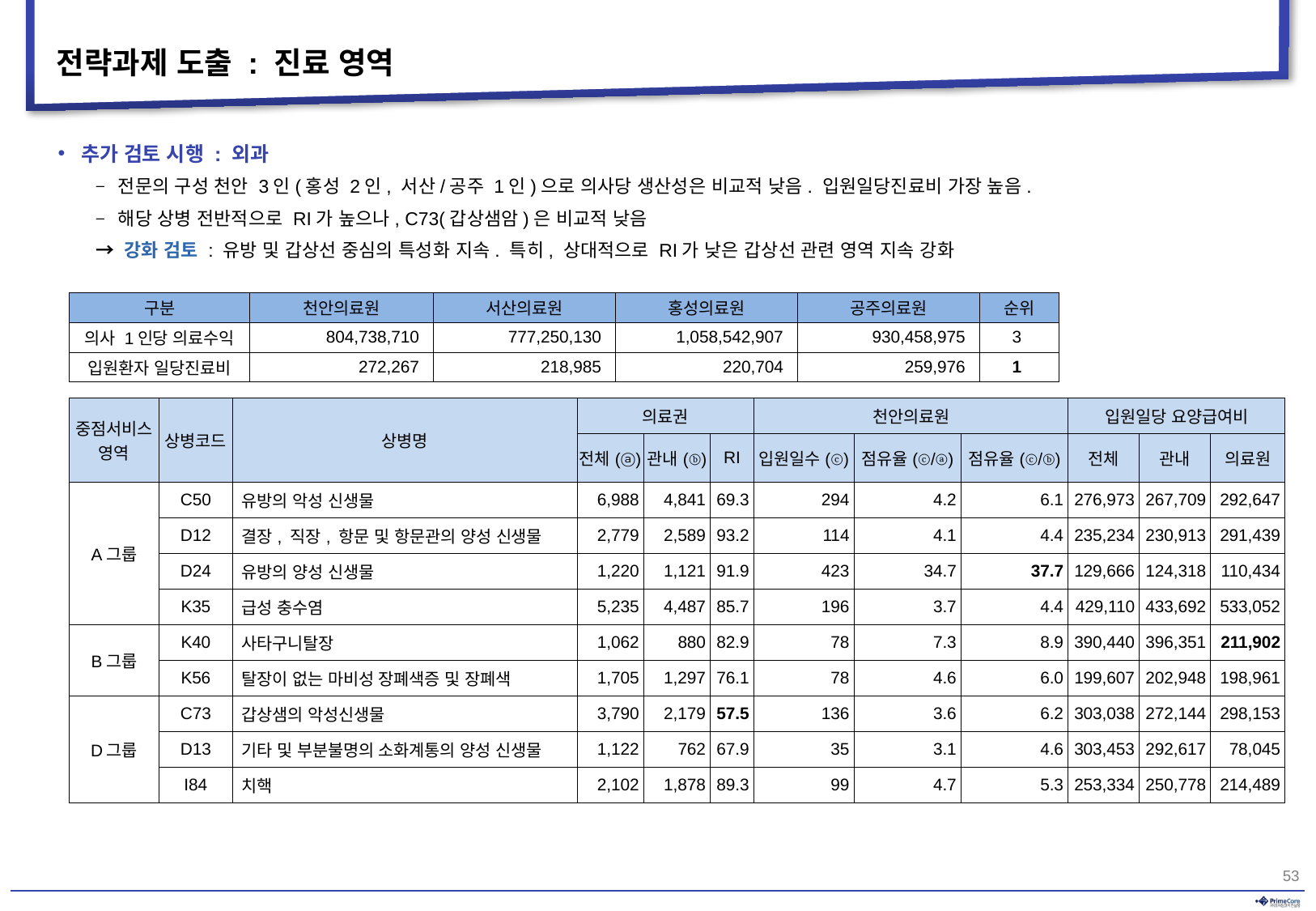

# 전략과제 도출 : 진료 영역
추가 검토 시행 : 외과
전문의 구성 천안 3인(홍성 2인, 서산/공주 1인)으로 의사당 생산성은 비교적 낮음. 입원일당진료비 가장 높음.
해당 상병 전반적으로 RI가 높으나, C73(갑상샘암)은 비교적 낮음
→ 강화 검토 : 유방 및 갑상선 중심의 특성화 지속. 특히, 상대적으로 RI가 낮은 갑상선 관련 영역 지속 강화

| 구분 | 천안의료원 | 서산의료원 | 홍성의료원 | 공주의료원 | 순위 |
| --- | --- | --- | --- | --- | --- |
| 의사 1인당 의료수익 | 804,738,710 | 777,250,130 | 1,058,542,907 | 930,458,975 | 3 |
| 입원환자 일당진료비 | 272,267 | 218,985 | 220,704 | 259,976 | 1 |
| 중점서비스 영역 | 상병코드 | 상병명 | 의료권 |  |  | 천안의료원 |  |  | 입원일당 요양급여비 |  |  |
| --- | --- | --- | --- | --- | --- | --- | --- | --- | --- | --- | --- |
|  |  |  | 전체(ⓐ) | 관내(ⓑ) | RI | 입원일수(ⓒ) | 점유율(ⓒ/ⓐ) | 점유율(ⓒ/ⓑ) | 전체 | 관내 | 의료원 |
| A그룹 | C50 | 유방의 악성 신생물 | 6,988 | 4,841 | 69.3 | 294 | 4.2 | 6.1 | 276,973 | 267,709 | 292,647 |
|  | D12 | 결장, 직장, 항문 및 항문관의 양성 신생물 | 2,779 | 2,589 | 93.2 | 114 | 4.1 | 4.4 | 235,234 | 230,913 | 291,439 |
|  | D24 | 유방의 양성 신생물 | 1,220 | 1,121 | 91.9 | 423 | 34.7 | 37.7 | 129,666 | 124,318 | 110,434 |
|  | K35 | 급성 충수염 | 5,235 | 4,487 | 85.7 | 196 | 3.7 | 4.4 | 429,110 | 433,692 | 533,052 |
| B그룹 | K40 | 사타구니탈장 | 1,062 | 880 | 82.9 | 78 | 7.3 | 8.9 | 390,440 | 396,351 | 211,902 |
|  | K56 | 탈장이 없는 마비성 장폐색증 및 장폐색 | 1,705 | 1,297 | 76.1 | 78 | 4.6 | 6.0 | 199,607 | 202,948 | 198,961 |
| D그룹 | C73 | 갑상샘의 악성신생물 | 3,790 | 2,179 | 57.5 | 136 | 3.6 | 6.2 | 303,038 | 272,144 | 298,153 |
|  | D13 | 기타 및 부분불명의 소화계통의 양성 신생물 | 1,122 | 762 | 67.9 | 35 | 3.1 | 4.6 | 303,453 | 292,617 | 78,045 |
|  | I84 | 치핵 | 2,102 | 1,878 | 89.3 | 99 | 4.7 | 5.3 | 253,334 | 250,778 | 214,489 |